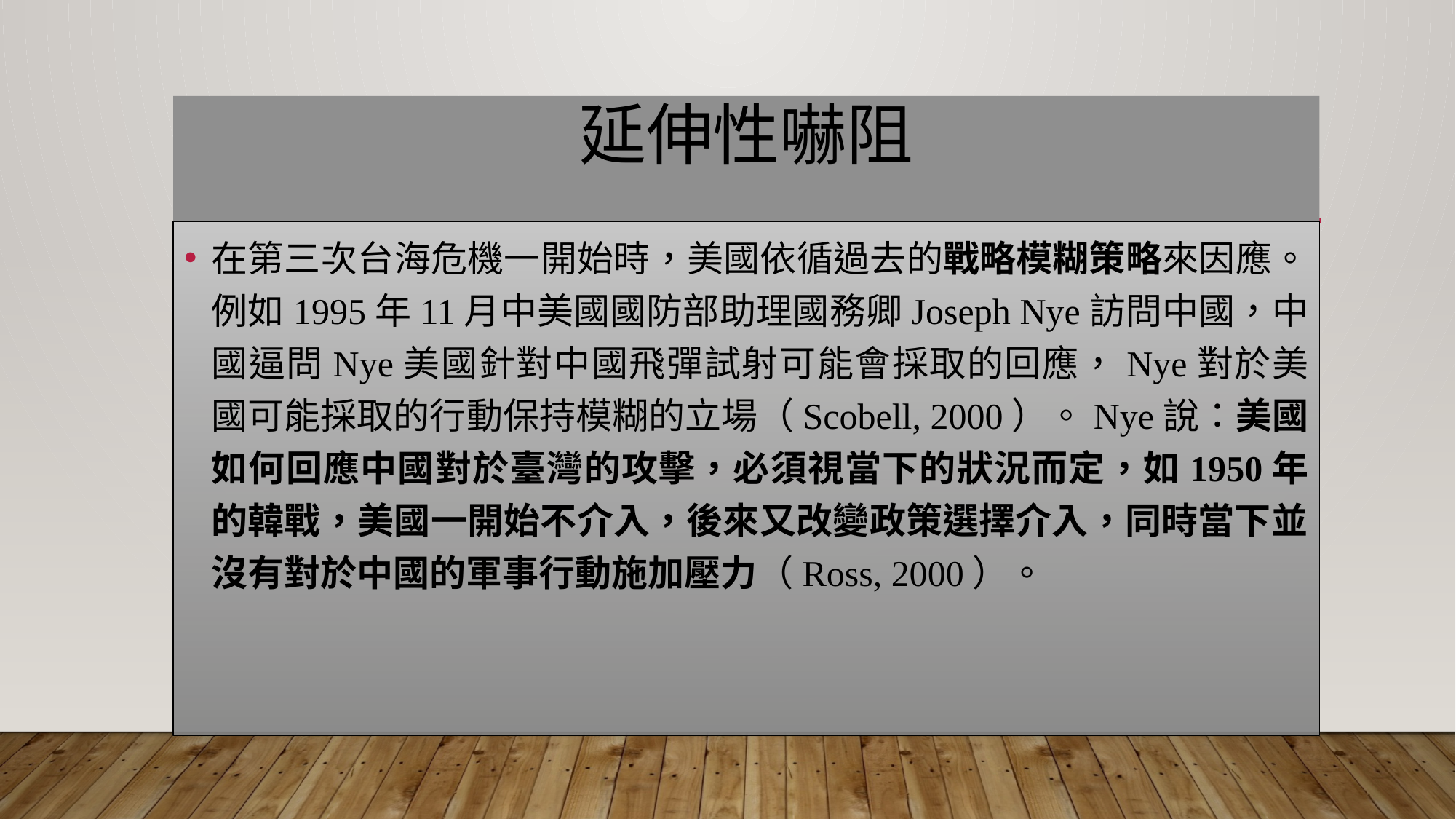

# 延伸性嚇阻
在第三次台海危機一開始時，美國依循過去的戰略模糊策略來因應。例如1995年11月中美國國防部助理國務卿Joseph Nye訪問中國，中國逼問Nye美國針對中國飛彈試射可能會採取的回應，Nye對於美國可能採取的行動保持模糊的立場（Scobell, 2000）。Nye說：美國如何回應中國對於臺灣的攻擊，必須視當下的狀況而定，如1950年的韓戰，美國一開始不介入，後來又改變政策選擇介入，同時當下並沒有對於中國的軍事行動施加壓力（Ross, 2000）。